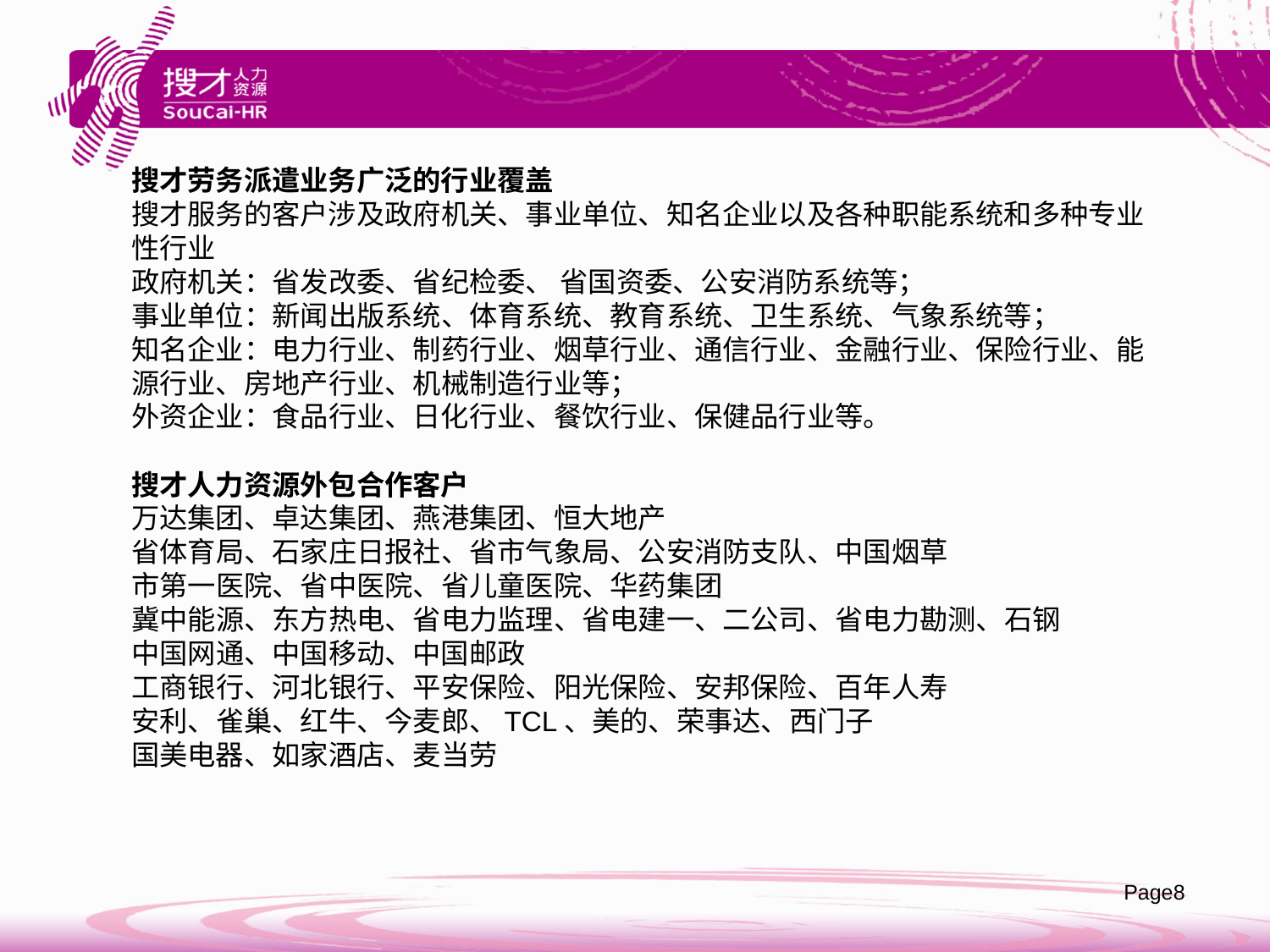

搜才劳务派遣业务广泛的行业覆盖
搜才服务的客户涉及政府机关、事业单位、知名企业以及各种职能系统和多种专业性行业
政府机关：省发改委、省纪检委、 省国资委、公安消防系统等；
事业单位：新闻出版系统、体育系统、教育系统、卫生系统、气象系统等；
知名企业：电力行业、制药行业、烟草行业、通信行业、金融行业、保险行业、能源行业、房地产行业、机械制造行业等；
外资企业：食品行业、日化行业、餐饮行业、保健品行业等。

搜才人力资源外包合作客户
万达集团、卓达集团、燕港集团、恒大地产
省体育局、石家庄日报社、省市气象局、公安消防支队、中国烟草
市第一医院、省中医院、省儿童医院、华药集团
冀中能源、东方热电、省电力监理、省电建一、二公司、省电力勘测、石钢
中国网通、中国移动、中国邮政
工商银行、河北银行、平安保险、阳光保险、安邦保险、百年人寿
安利、雀巢、红牛、今麦郎、TCL、美的、荣事达、西门子
国美电器、如家酒店、麦当劳

Page8